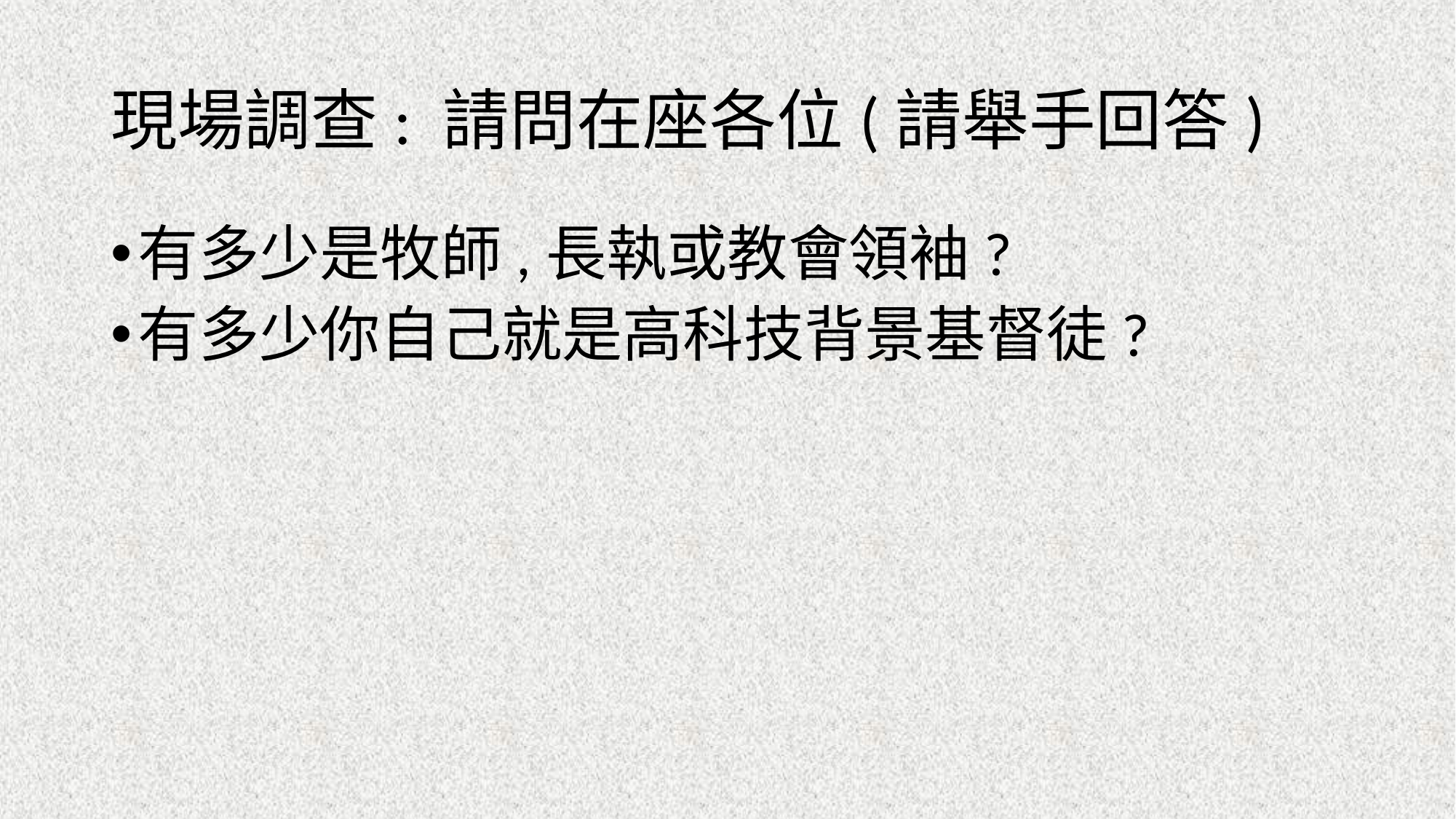

# 現場調查: 請問在座各位(請舉手回答)
有多少是牧師,長執或教會領袖?
有多少你自己就是高科技背景基督徒?